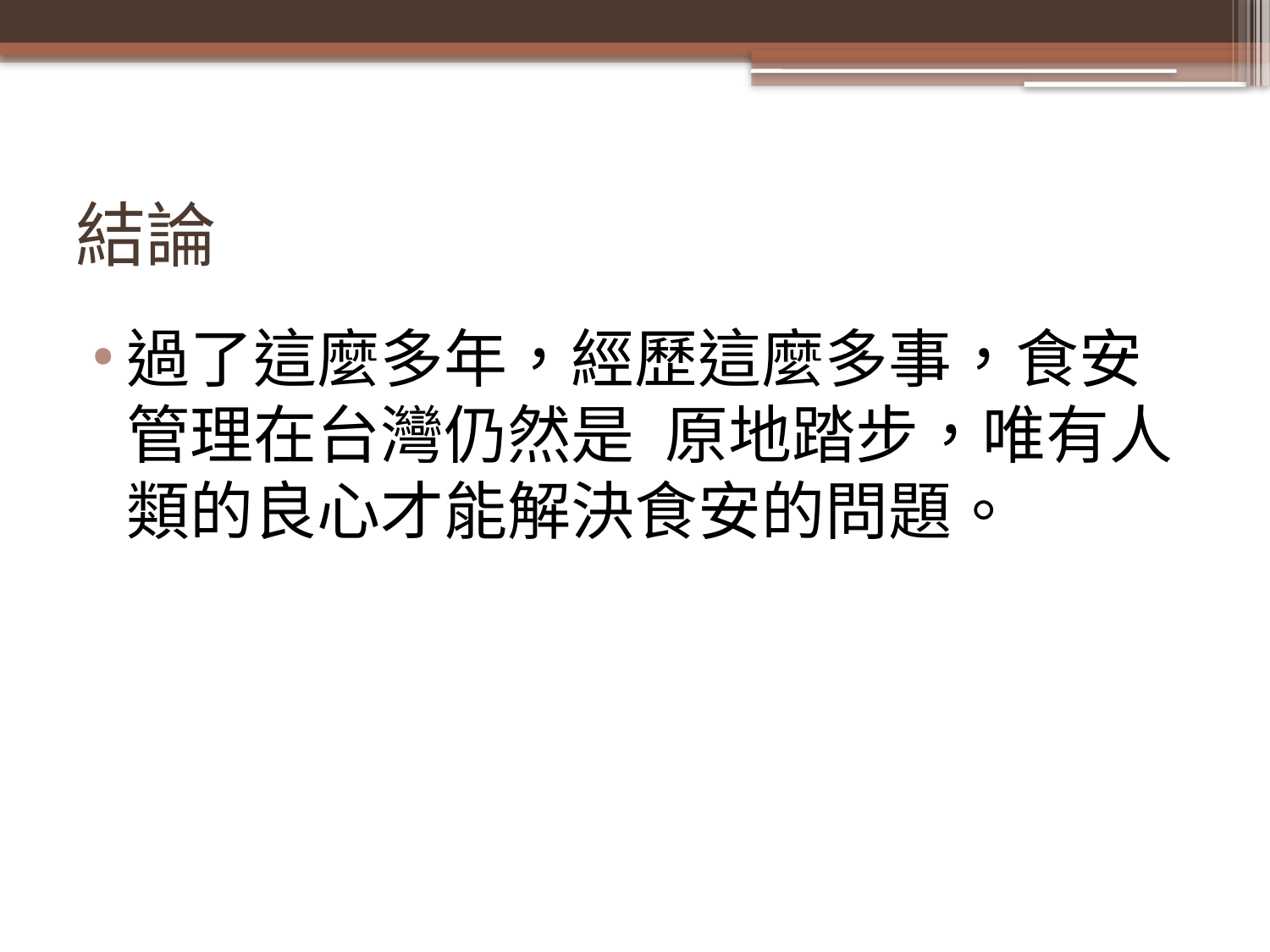

# 結論
過了這麼多年，經歷這麼多事，食安管理在台灣仍然是­原地踏步，唯有人類的良心才能解決食安的問題。